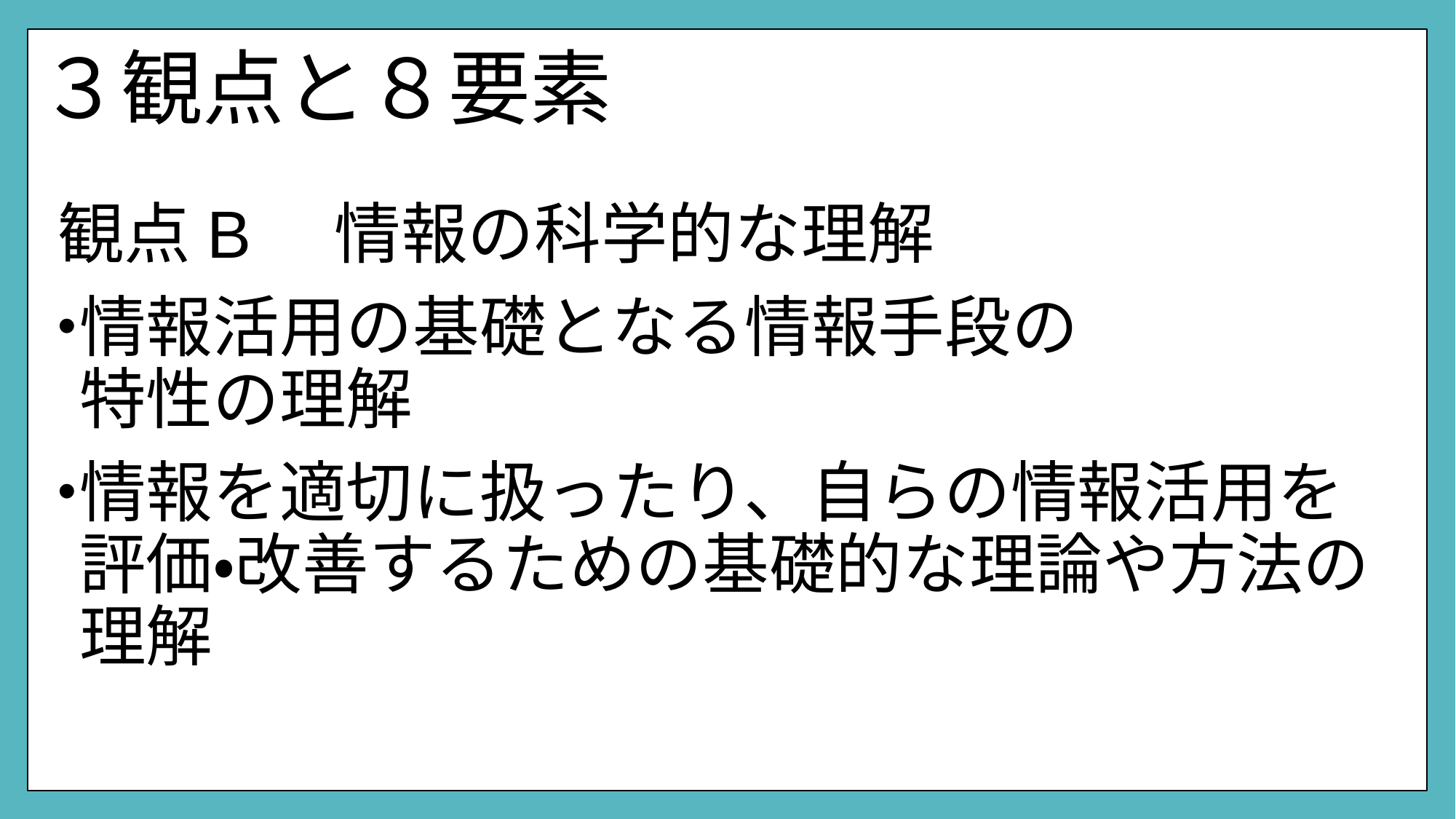

# ３観点と８要素
観点B　情報の科学的な理解
情報活用の基礎となる情報手段の
特性の理解
情報を適切に扱ったり、自らの情報活用を評価・改善するための基礎的な理論や方法の理解